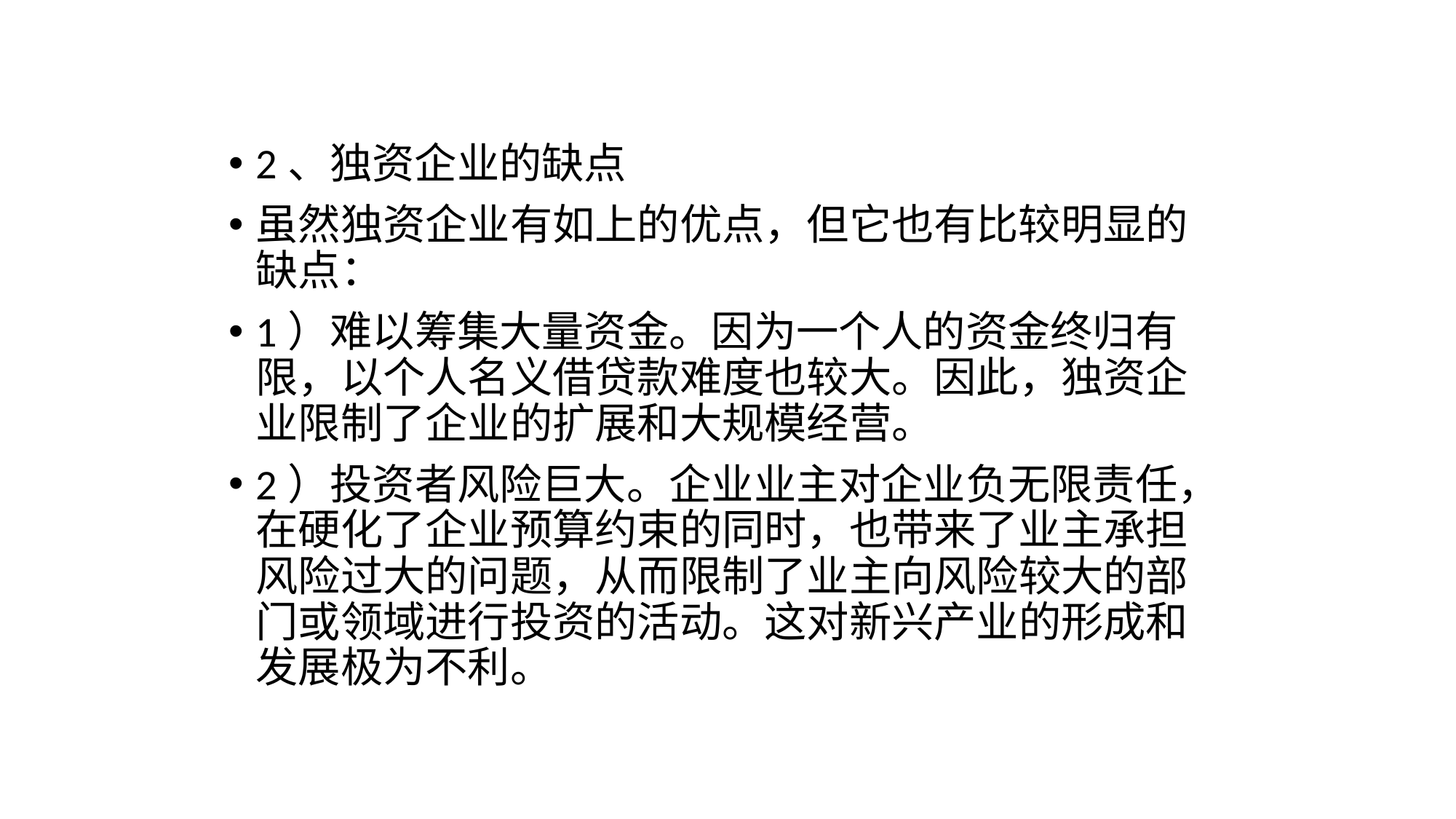

#
2、独资企业的缺点
虽然独资企业有如上的优点，但它也有比较明显的缺点：
1）难以筹集大量资金。因为一个人的资金终归有限，以个人名义借贷款难度也较大。因此，独资企业限制了企业的扩展和大规模经营。
2）投资者风险巨大。企业业主对企业负无限责任，在硬化了企业预算约束的同时，也带来了业主承担风险过大的问题，从而限制了业主向风险较大的部门或领域进行投资的活动。这对新兴产业的形成和发展极为不利。